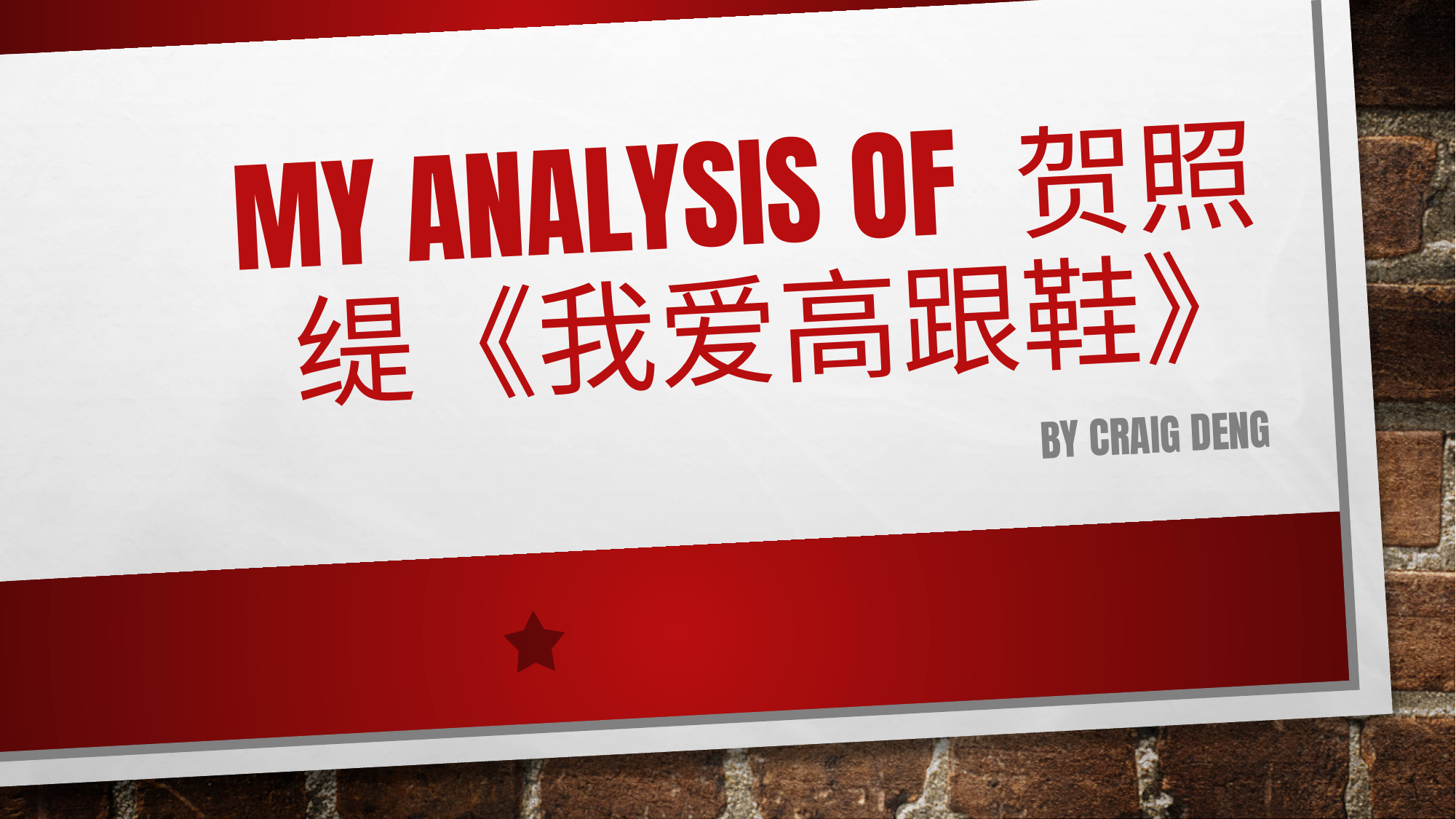

# My analysis of 贺照缇《我爱高跟鞋》
By Craig Deng